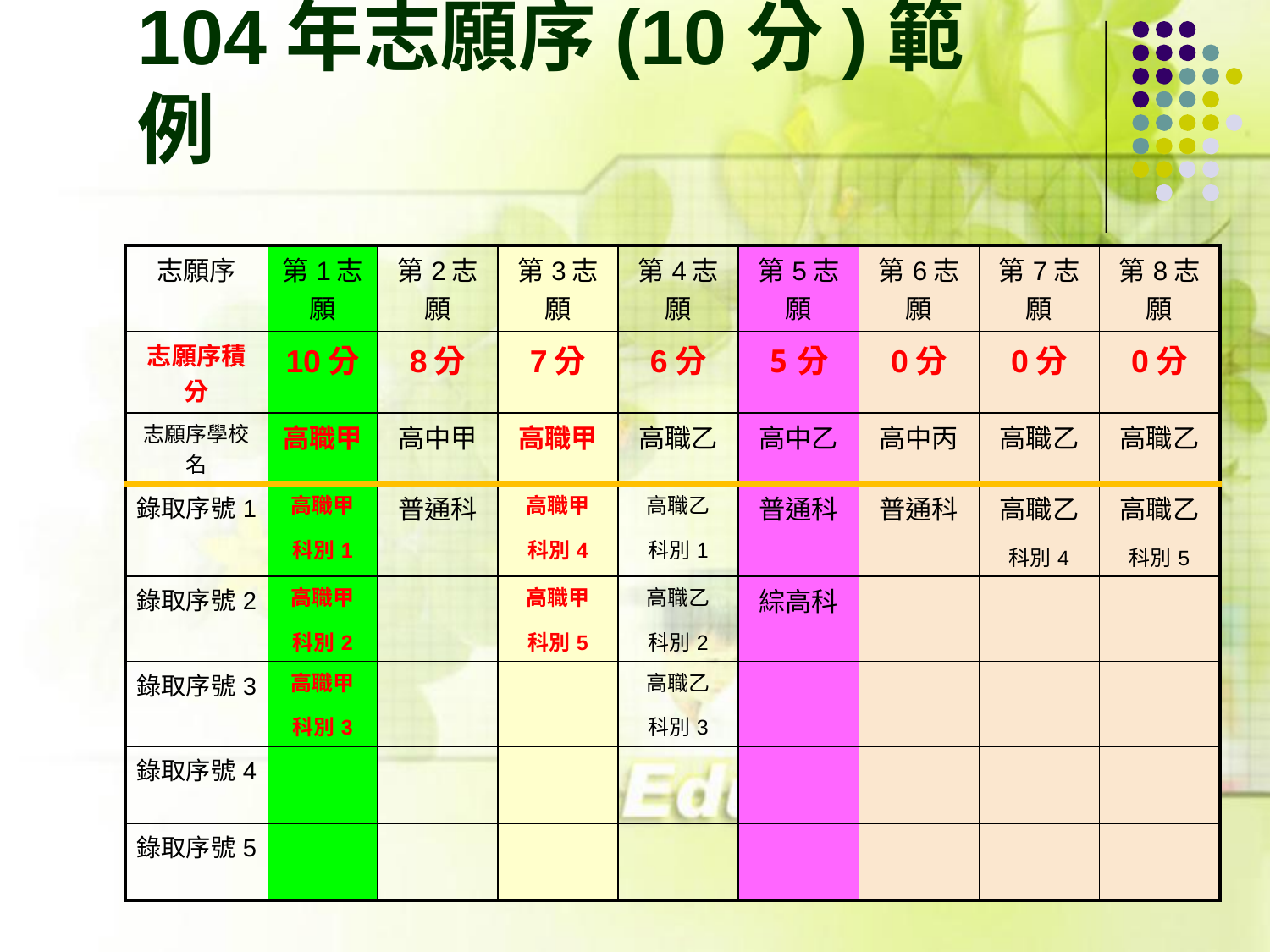

# 104年志願序(10分)範例
| 志願序 | 第1志願 | 第2志願 | 第3志願 | 第4志願 | 第5志願 | 第6志願 | 第7志願 | 第8志願 |
| --- | --- | --- | --- | --- | --- | --- | --- | --- |
| 志願序積分 | 10分 | 8分 | 7分 | 6分 | 5分 | 0分 | 0分 | 0分 |
| 志願序學校名 | 高職甲 | 高中甲 | 高職甲 | 高職乙 | 高中乙 | 高中丙 | 高職乙 | 高職乙 |
| 錄取序號1 | 高職甲 科別1 | 普通科 | 高職甲 科別4 | 高職乙 科別1 | 普通科 | 普通科 | 高職乙 科別4 | 高職乙 科別5 |
| 錄取序號2 | 高職甲 科別2 |  | 高職甲 科別5 | 高職乙 科別2 | 綜高科 |  |  |  |
| 錄取序號3 | 高職甲 科別3 |  |  | 高職乙 科別3 |  |  |  |  |
| 錄取序號4 |  |  |  |  |  |  |  |  |
| 錄取序號5 |  |  |  |  |  |  |  |  |